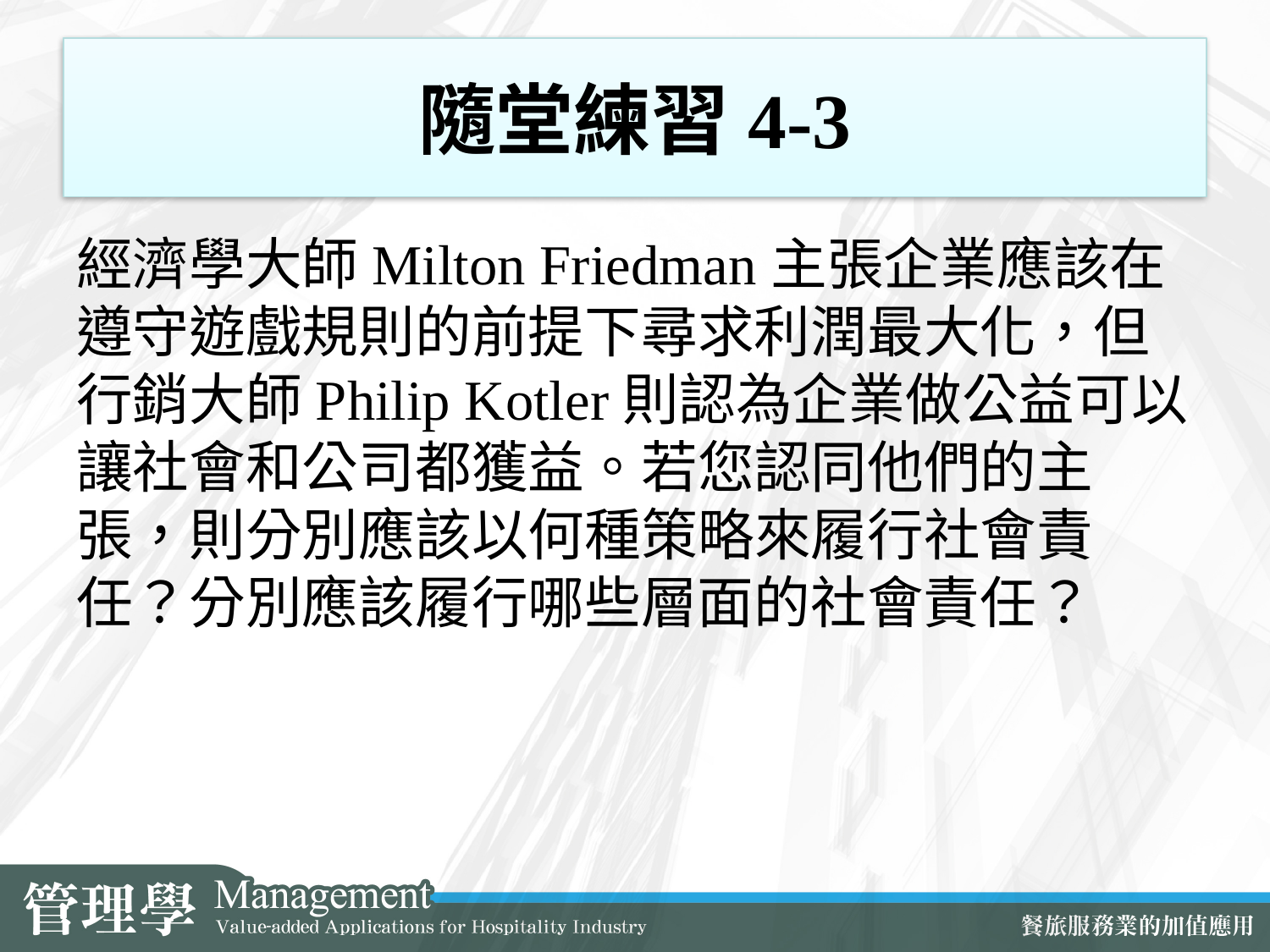

# 隨堂練習4-3
經濟學大師Milton Friedman主張企業應該在遵守遊戲規則的前提下尋求利潤最大化，但行銷大師Philip Kotler則認為企業做公益可以讓社會和公司都獲益。若您認同他們的主張，則分別應該以何種策略來履行社會責任？分別應該履行哪些層面的社會責任？